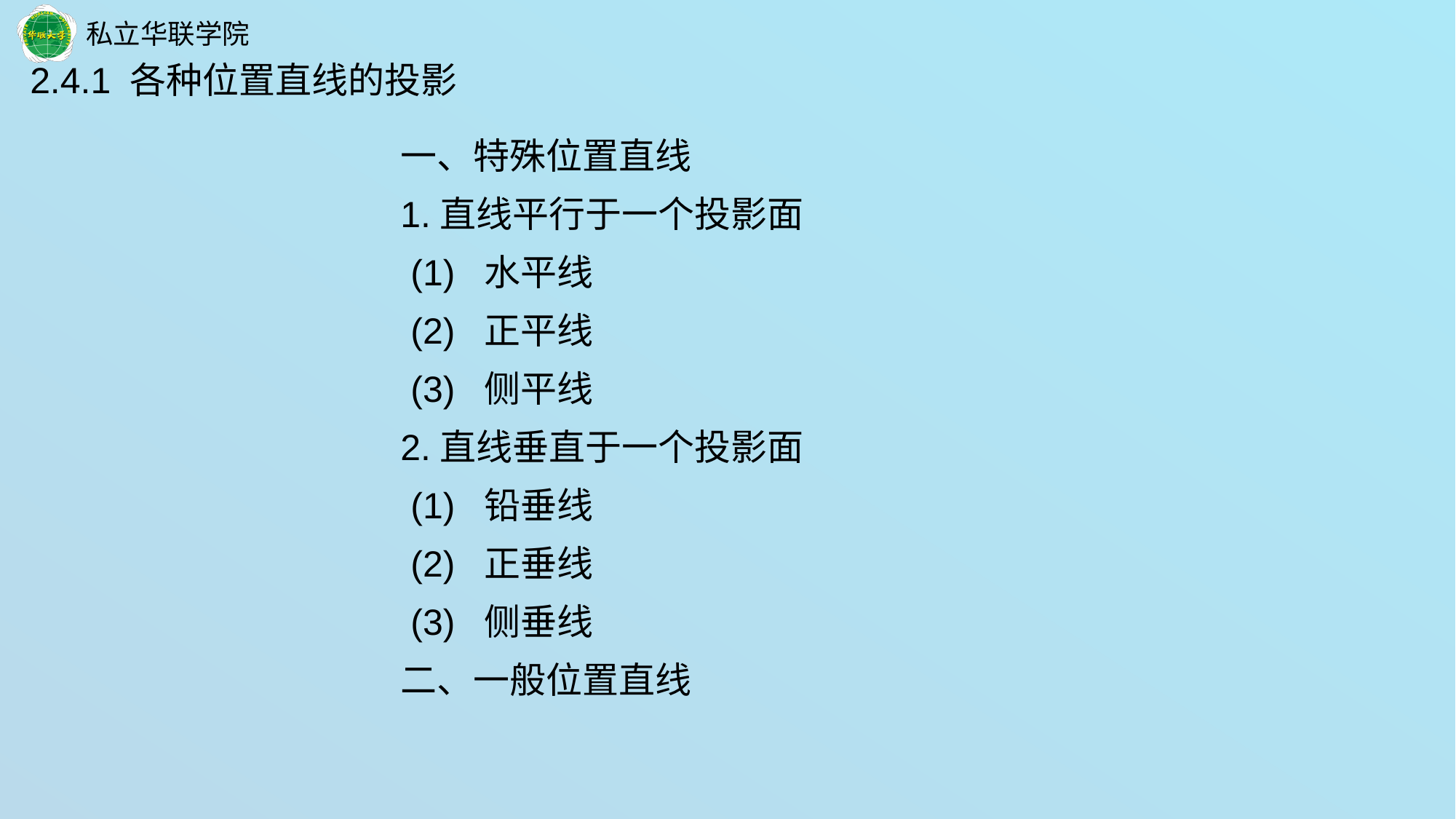

2.4.1 各种位置直线的投影
一、特殊位置直线
1.直线平行于一个投影面
 (1)  水平线
 (2)  正平线
 (3)  侧平线
2.直线垂直于一个投影面
 (1)  铅垂线
 (2)  正垂线
 (3)  侧垂线
二、一般位置直线